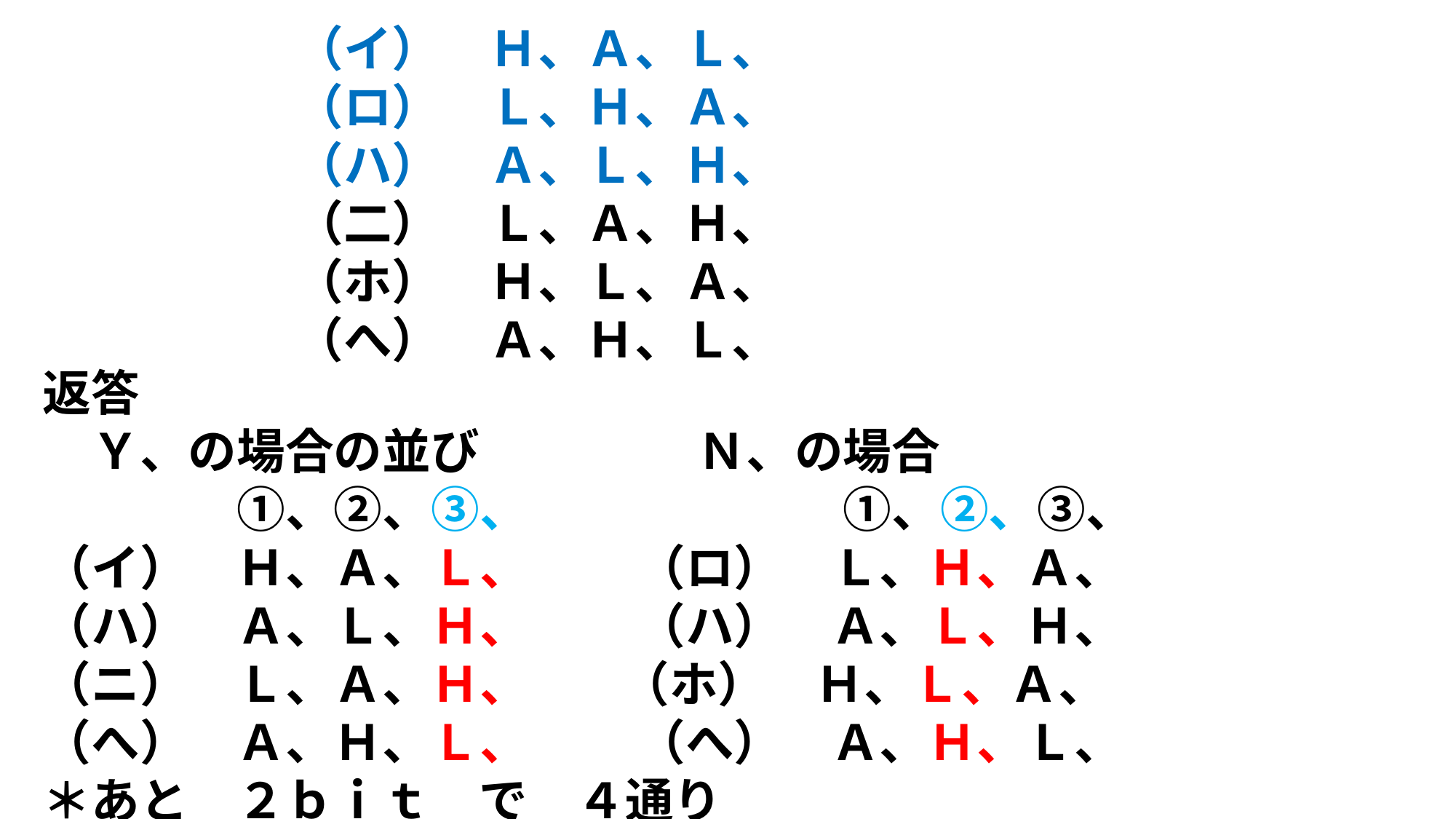

（イ）　Ｈ、Ａ、Ｌ、
（ロ）　Ｌ、Ｈ、Ａ、
（ハ）　Ａ、Ｌ、Ｈ、
（二）　Ｌ、Ａ、Ｈ、
（ホ）　Ｈ、Ｌ、Ａ、
（へ）　Ａ、Ｈ、Ｌ、

返答
　Ｙ、の場合の並び		Ｎ、の場合
　　　　①、②、③、		　　　①、②、③、
（イ）　Ｈ、Ａ、Ｌ、	　（ロ）　Ｌ、Ｈ、Ａ、
（ハ）　Ａ、Ｌ、Ｈ、	　（ハ）　Ａ、Ｌ、Ｈ、
（ニ）　Ｌ、Ａ、Ｈ、　    （ホ）　Ｈ、Ｌ、Ａ、
（へ）　Ａ、Ｈ、Ｌ、	　（へ）　Ａ、Ｈ、Ｌ、
＊あと　２ｂｉｔ　で　４通り